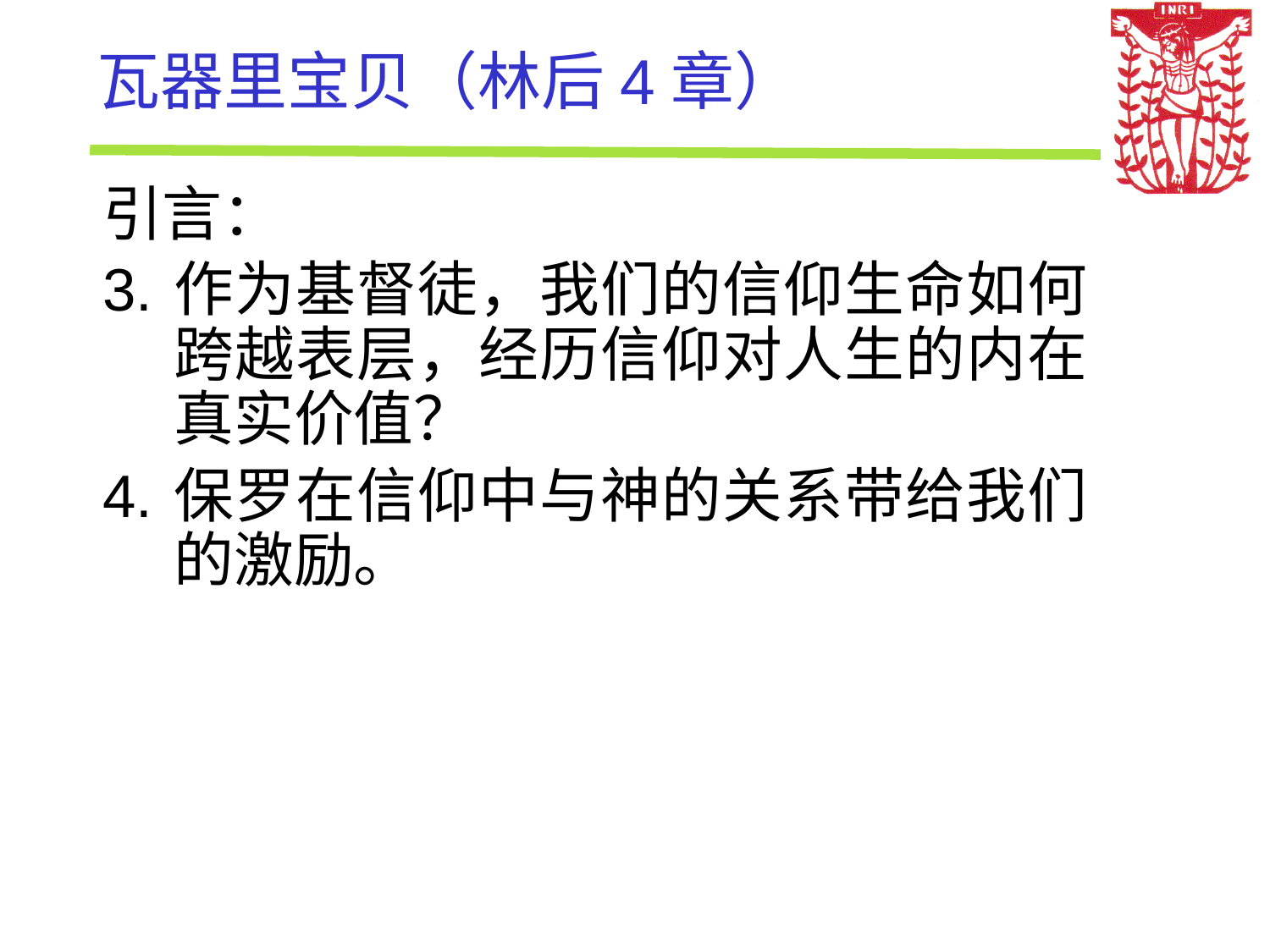

# 瓦器里宝贝（林后4章）
引言：
作为基督徒，我们的信仰生命如何跨越表层，经历信仰对人生的内在真实价值？
保罗在信仰中与神的关系带给我们的激励。